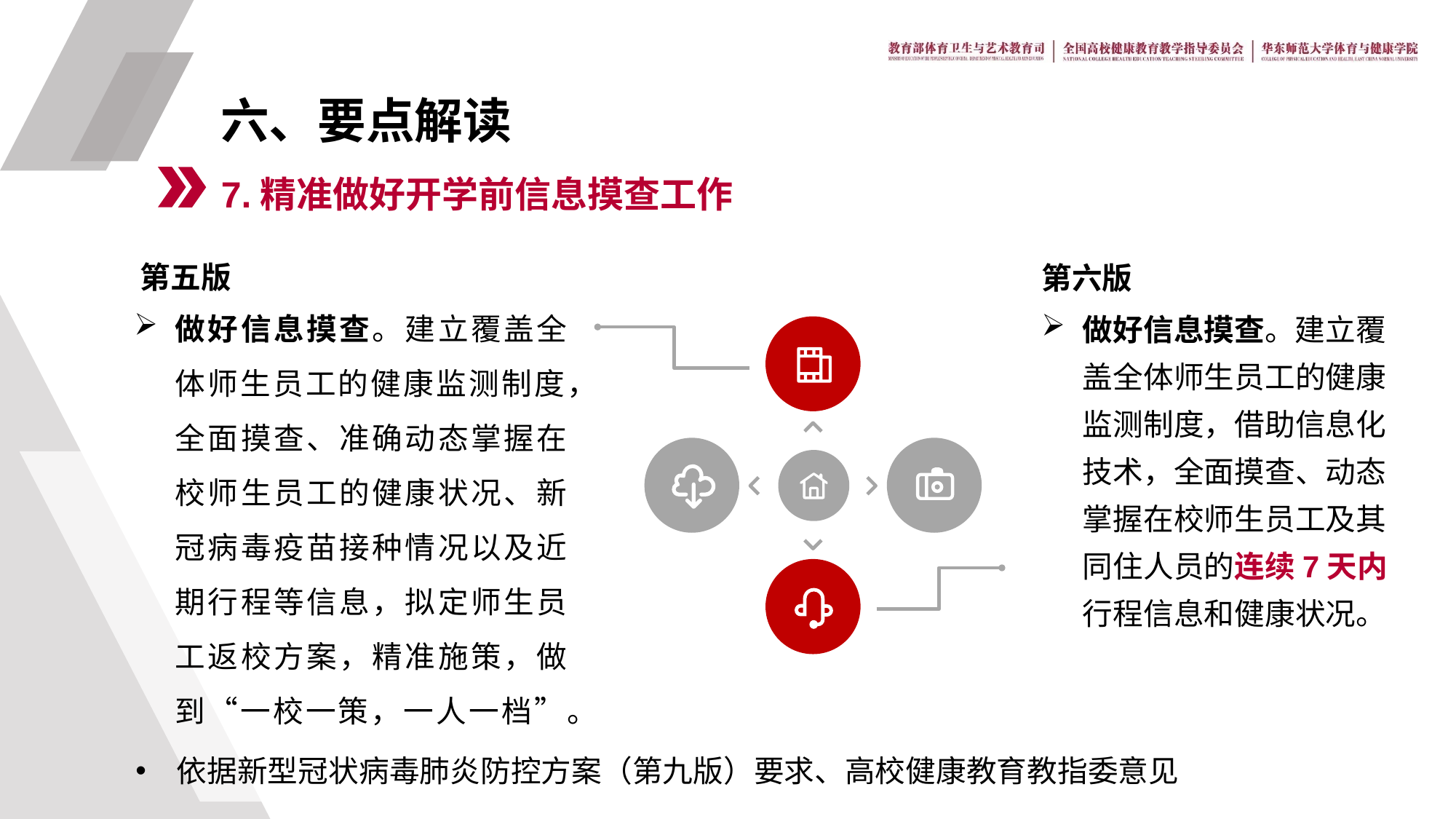

六、要点解读
7.精准做好开学前信息摸查工作

第五版
第六版
做好信息摸查。建立覆盖全体师生员工的健康监测制度，全面摸查、准确动态掌握在校师生员工的健康状况、新冠病毒疫苗接种情况以及近期行程等信息，拟定师生员工返校方案，精准施策，做到“一校一策，一人一档”。
做好信息摸查。建立覆盖全体师生员工的健康监测制度，借助信息化技术，全面摸查、动态掌握在校师生员工及其同住人员的连续7天内行程信息和健康状况。

依据新型冠状病毒肺炎防控方案（第九版）要求、高校健康教育教指委意见